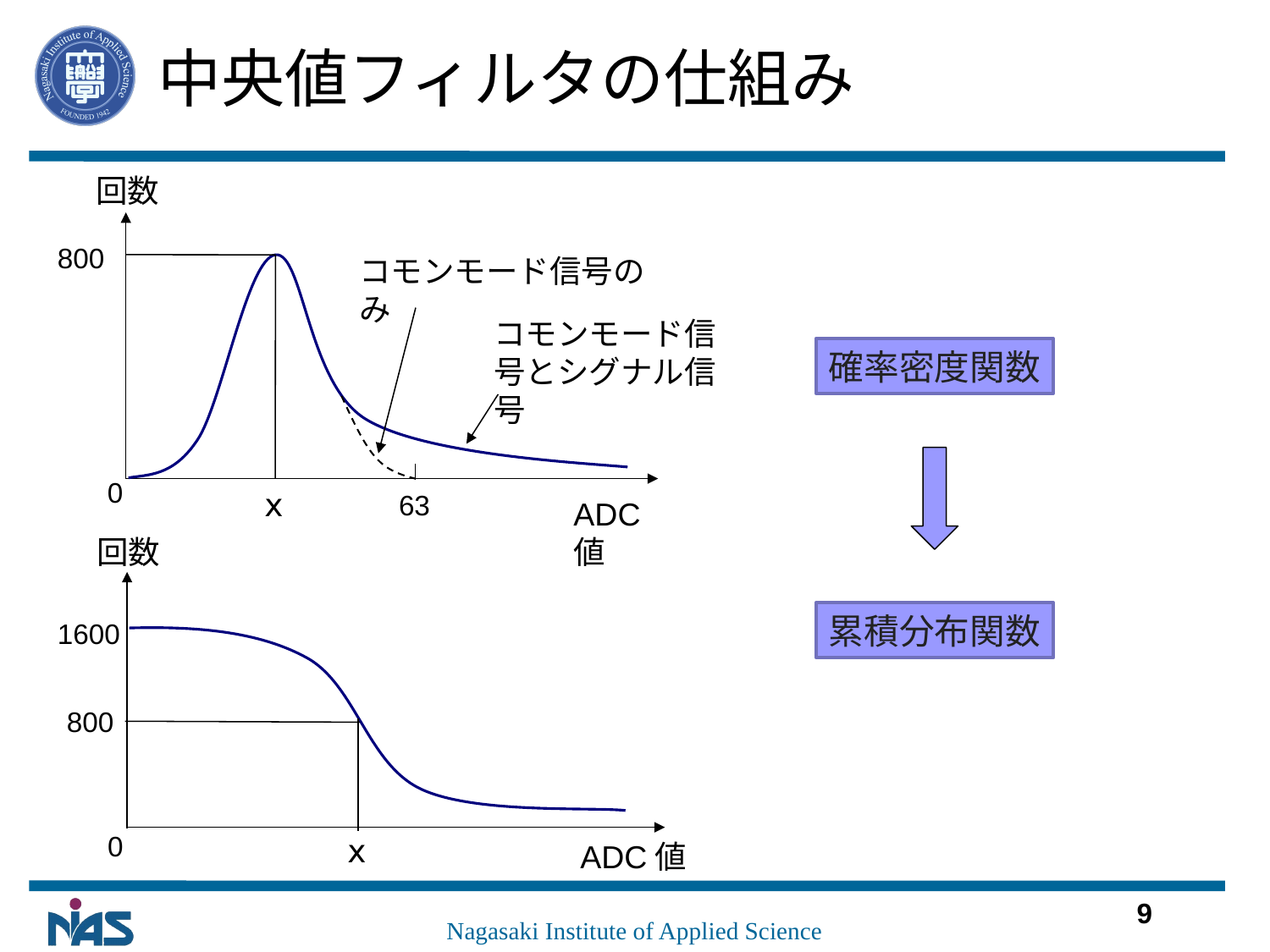

# 中央値フィルタの仕組み
回数
800

ⅹ
ADC値
コモンモード信号のみ
コモンモード信号とシグナル信号

0
63
確率密度関数

回数
1600

800
ⅹ
ADC値
0
累積分布関数